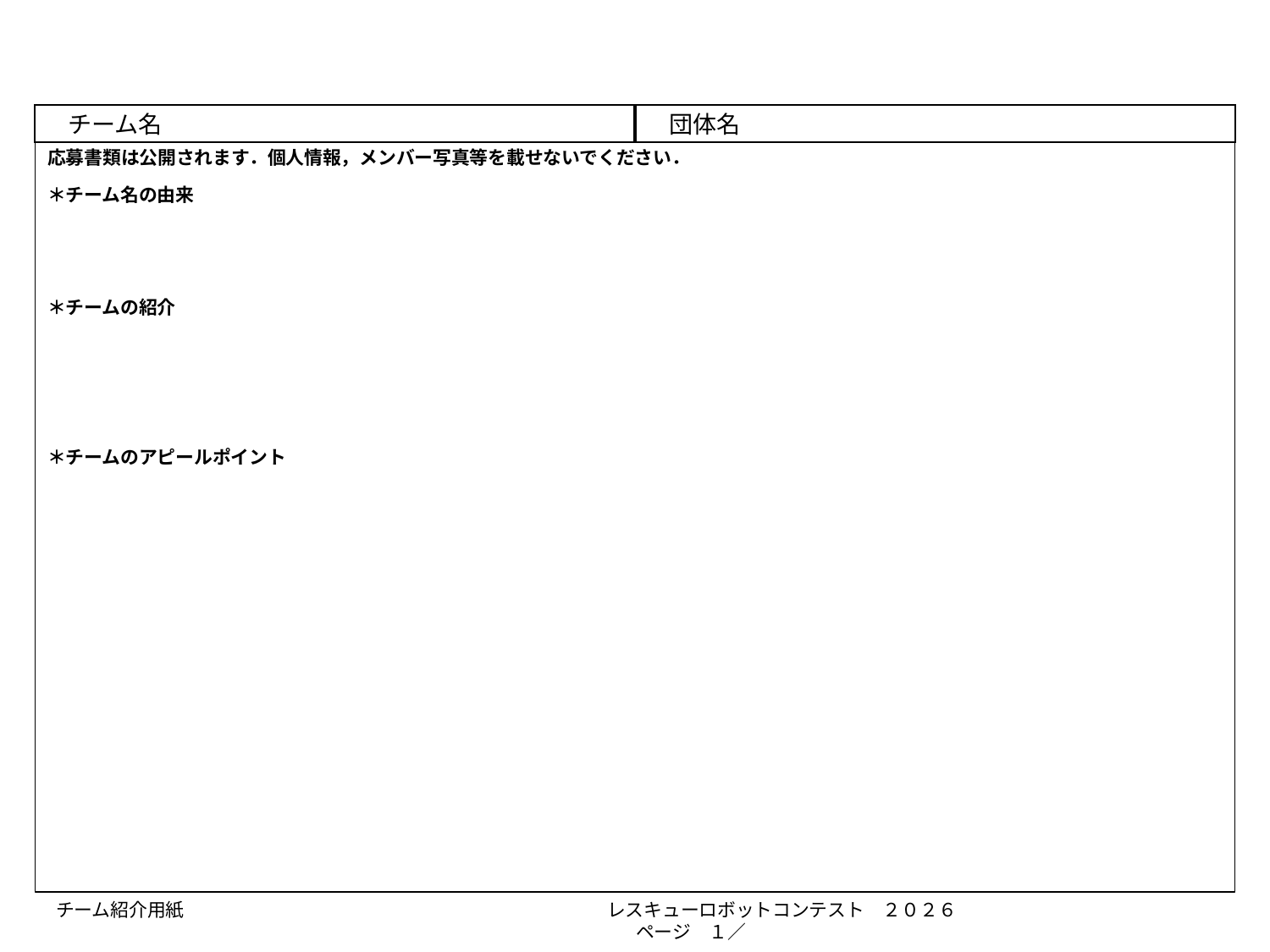

チーム名
　団体名
応募書類は公開されます．個人情報，メンバー写真等を載せないでください．
＊チーム名の由来

＊チームの紹介

＊チームのアピールポイント

チーム紹介用紙　　　　　　　　　　　　　　　　　　　　　　　レスキューロボットコンテスト　２０２６　　　　　　　　　　　　　　　　　　　　　ページ　１／